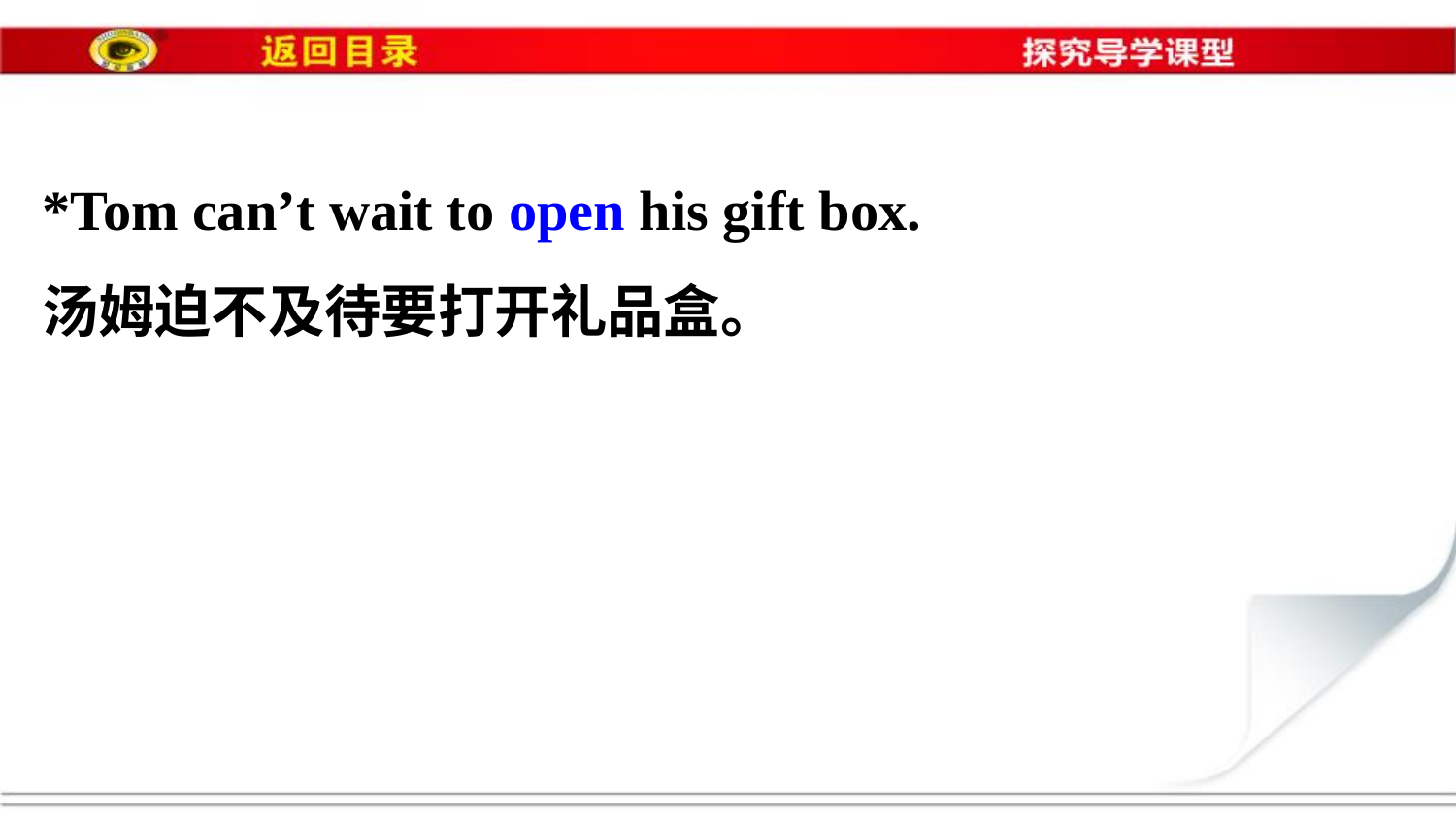

*Tom can’t wait to open his gift box.
汤姆迫不及待要打开礼品盒。